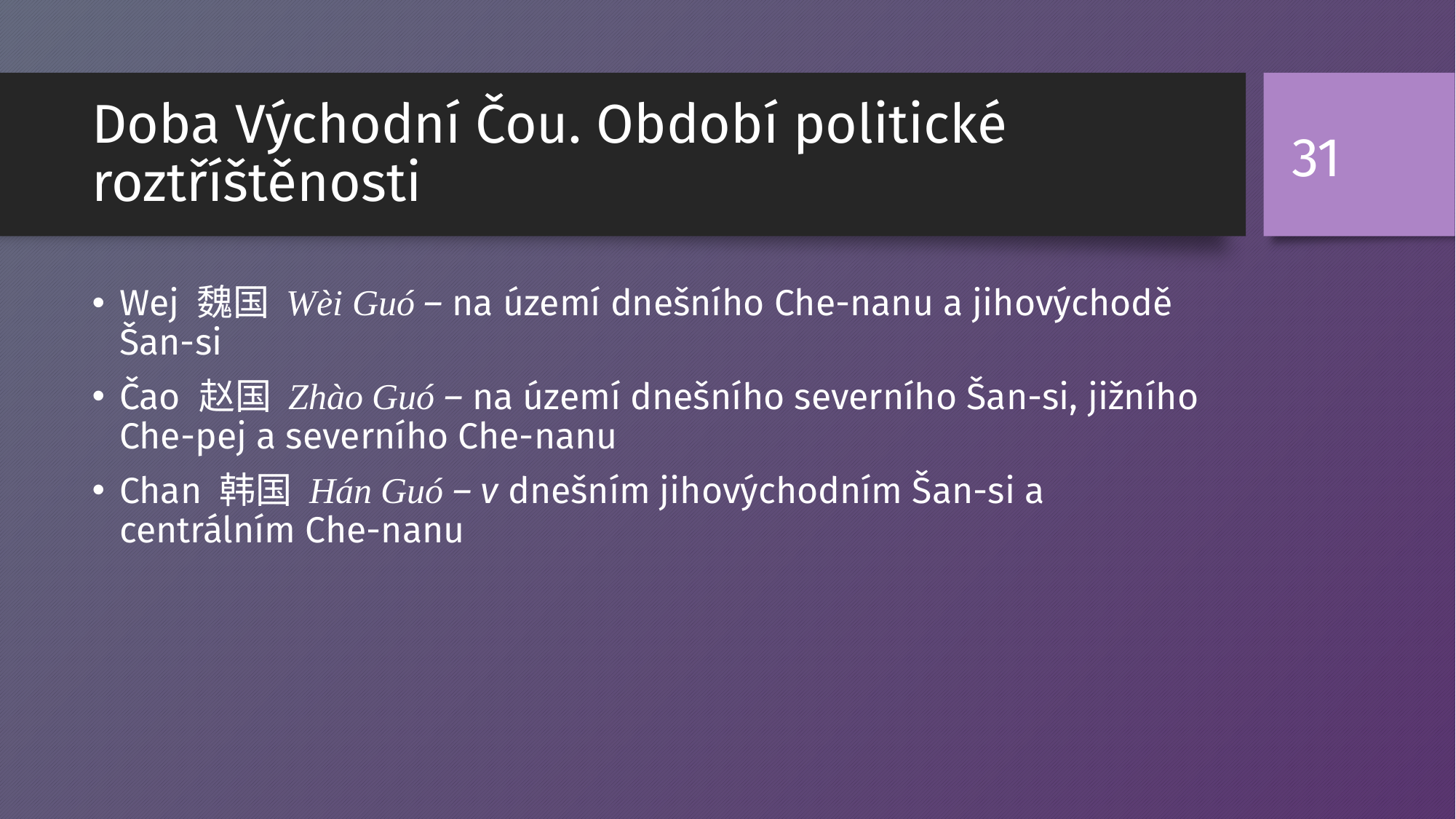

31
# Doba Východní Čou. Období politické roztříštěnosti
Wej 魏国 Wèi Guó – na území dnešního Che-nanu a jihovýchodě Šan-si
Čao 赵国 Zhào Guó – na území dnešního severního Šan-si, jižního Che-pej a severního Che-nanu
Chan 韩国 Hán Guó – v dnešním jihovýchodním Šan-si a centrálním Che-nanu